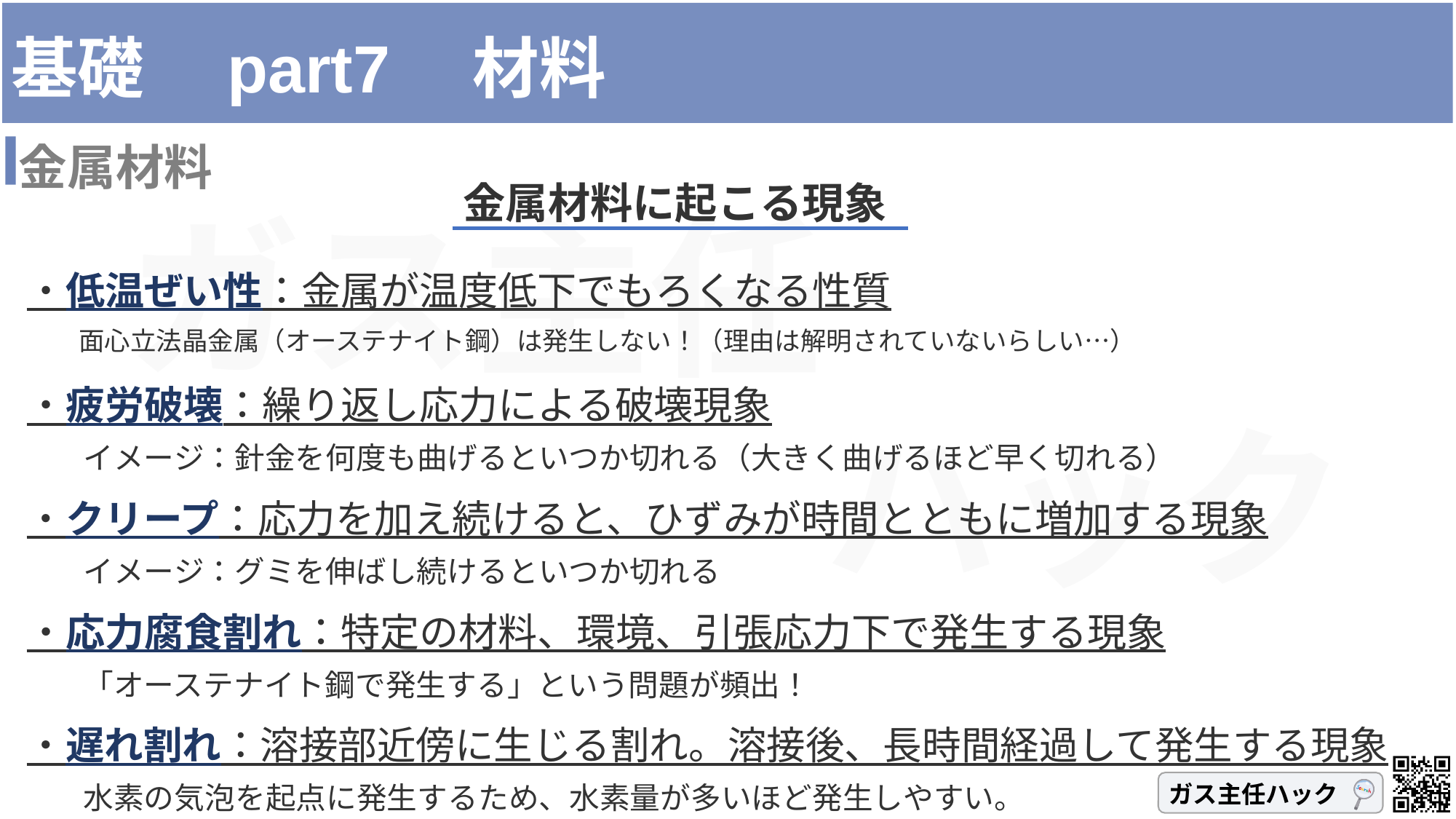

# 基礎　part7　材料
金属材料

金属材料に起こる現象
・低温ぜい性：金属が温度低下でもろくなる性質
　面心立法晶金属（オーステナイト鋼）は発生しない！（理由は解明されていないらしい…）
・疲労破壊：繰り返し応力による破壊現象
　イメージ：針金を何度も曲げるといつか切れる（大きく曲げるほど早く切れる）
・クリープ：応力を加え続けると、ひずみが時間とともに増加する現象
　イメージ：グミを伸ばし続けるといつか切れる
・応力腐食割れ：特定の材料、環境、引張応力下で発生する現象
　「オーステナイト鋼で発生する」という問題が頻出！
・遅れ割れ：溶接部近傍に生じる割れ。溶接後、長時間経過して発生する現象
　水素の気泡を起点に発生するため、水素量が多いほど発生しやすい。